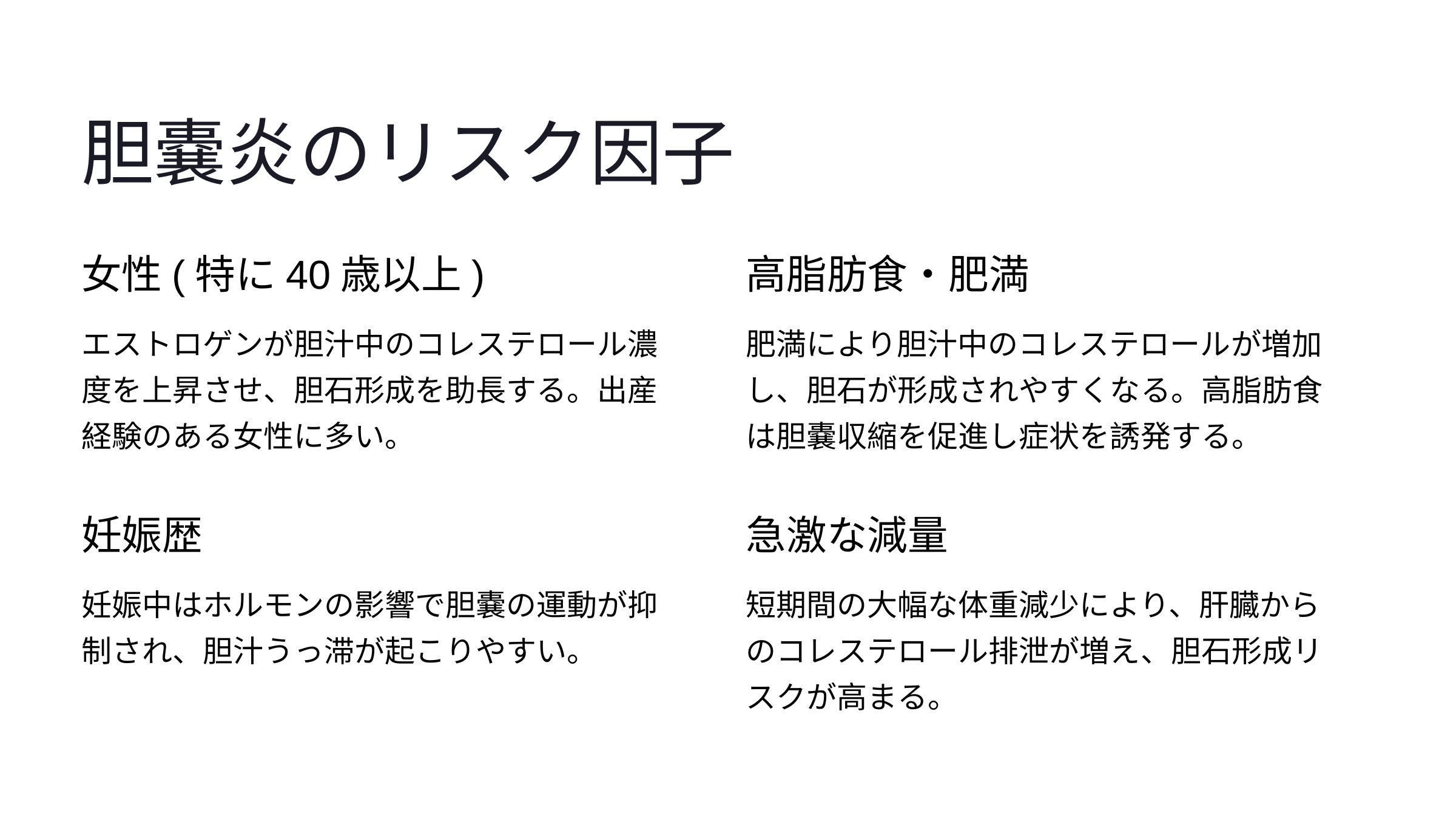

胆嚢炎のリスク因子
女性(特に40歳以上)
高脂肪食・肥満
エストロゲンが胆汁中のコレステロール濃度を上昇させ、胆石形成を助長する。出産経験のある女性に多い。
肥満により胆汁中のコレステロールが増加し、胆石が形成されやすくなる。高脂肪食は胆嚢収縮を促進し症状を誘発する。
妊娠歴
急激な減量
妊娠中はホルモンの影響で胆嚢の運動が抑制され、胆汁うっ滞が起こりやすい。
短期間の大幅な体重減少により、肝臓からのコレステロール排泄が増え、胆石形成リスクが高まる。